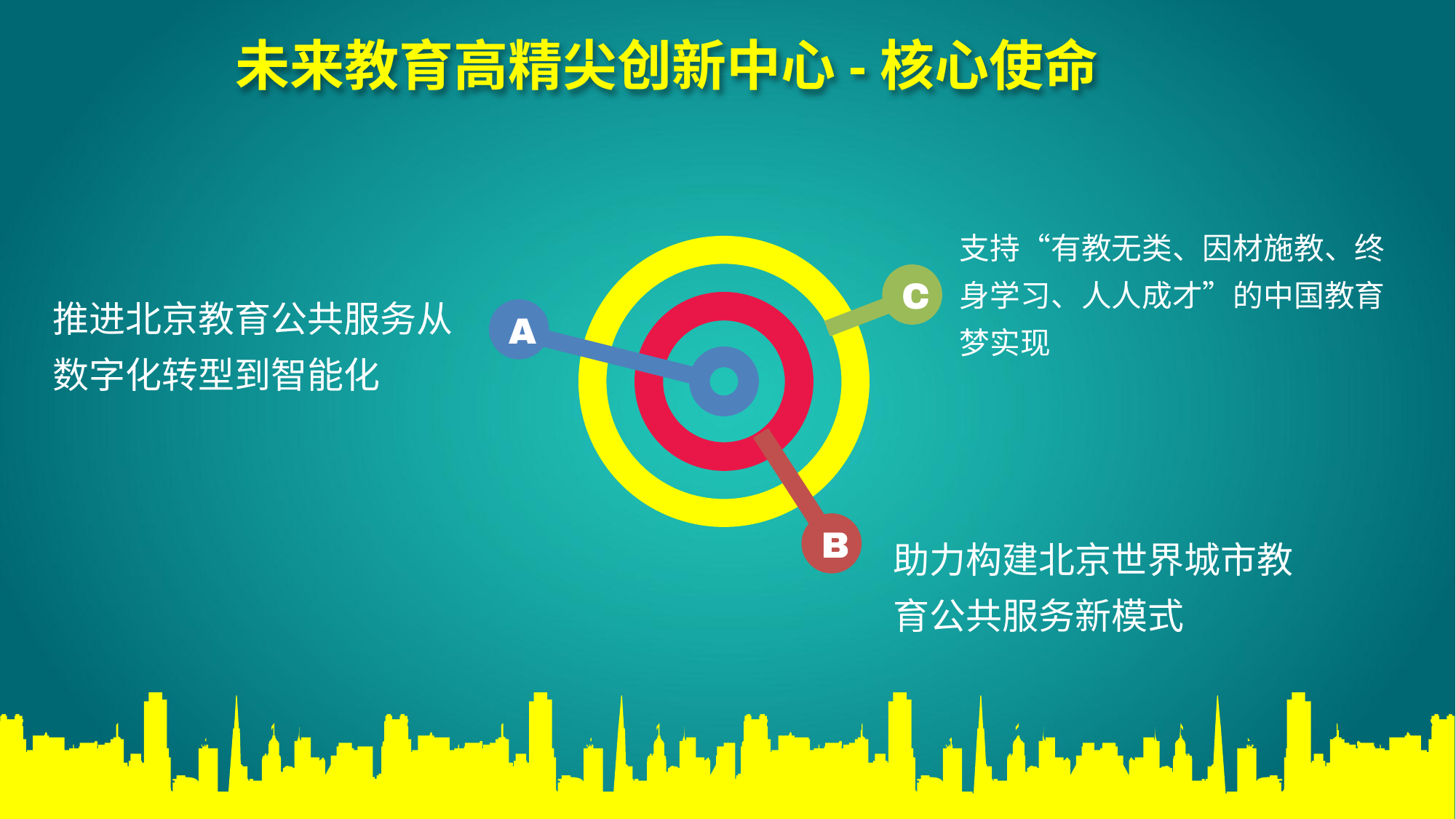

# 未来教育高精尖创新中心-核心使命
支持“有教无类、因材施教、终身学习、人人成才”的中国教育梦实现

推进北京教育公共服务从数字化转型到智能化
C

A

B
助力构建北京世界城市教育公共服务新模式